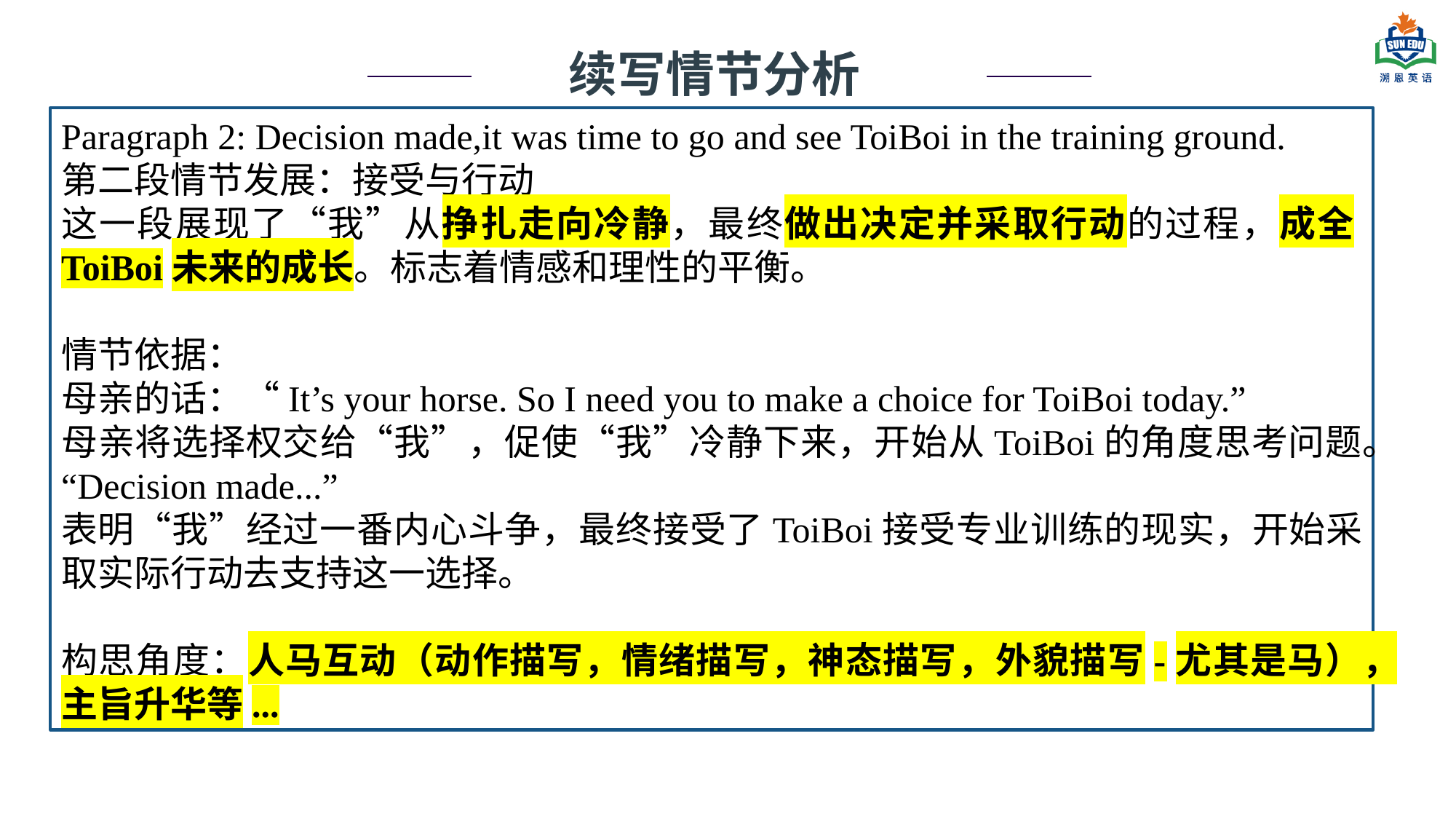

续写情节分析
Paragraph 2: Decision made,it was time to go and see ToiBoi in the training ground.
第二段情节发展：接受与行动
这一段展现了“我”从挣扎走向冷静，最终做出决定并采取行动的过程，成全ToiBoi未来的成长。标志着情感和理性的平衡。

情节依据：
母亲的话：“It’s your horse. So I need you to make a choice for ToiBoi today.”
母亲将选择权交给“我”，促使“我”冷静下来，开始从ToiBoi的角度思考问题。
“Decision made...”
表明“我”经过一番内心斗争，最终接受了ToiBoi接受专业训练的现实，开始采取实际行动去支持这一选择。

构思角度：人马互动（动作描写，情绪描写，神态描写，外貌描写-尤其是马），主旨升华等...